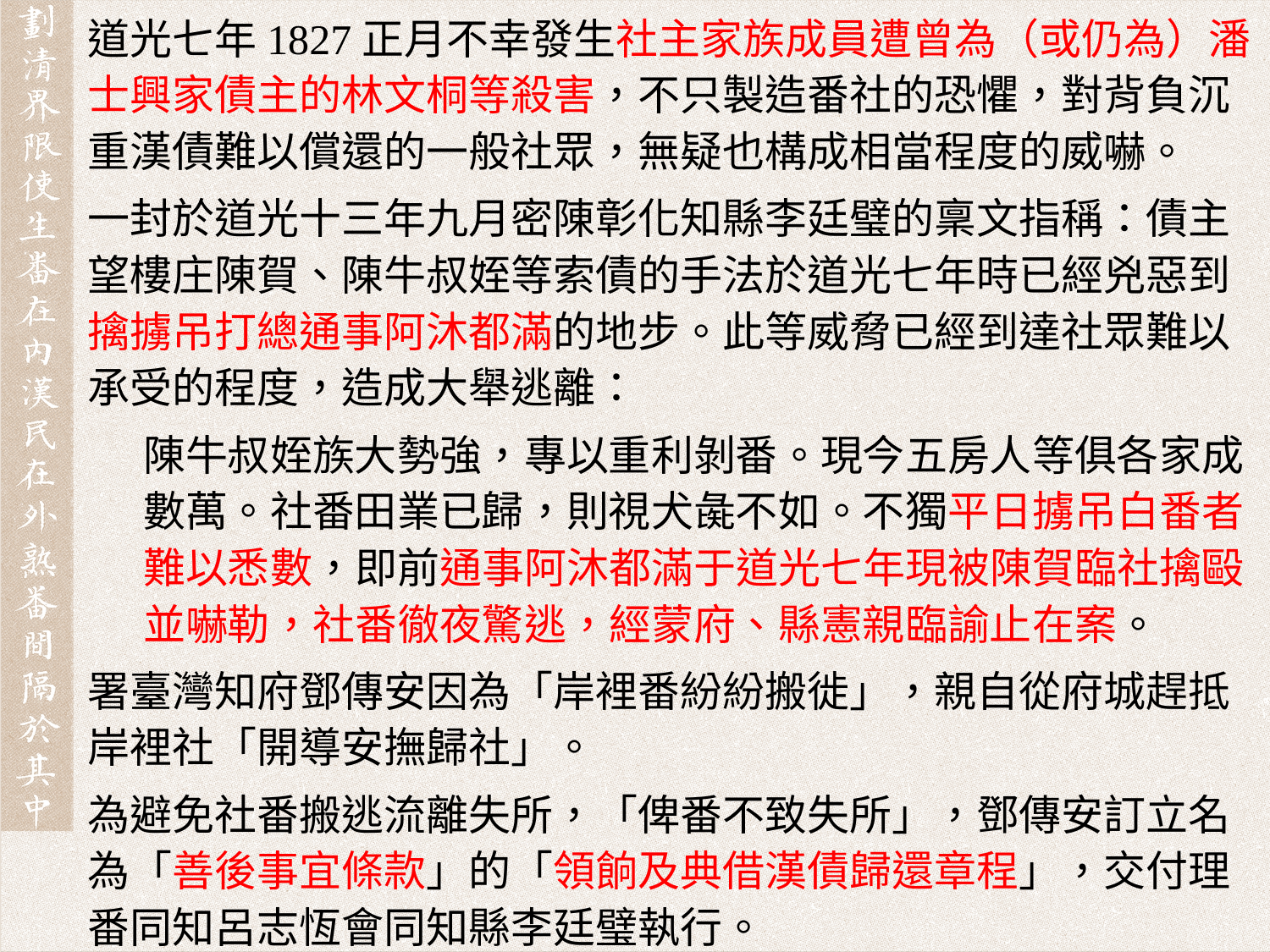

道光七年1827正月不幸發生社主家族成員遭曾為（或仍為）潘士興家債主的林文桐等殺害，不只製造番社的恐懼，對背負沉重漢債難以償還的一般社眾，無疑也構成相當程度的威嚇。
一封於道光十三年九月密陳彰化知縣李廷璧的稟文指稱：債主望樓庄陳賀、陳牛叔姪等索債的手法於道光七年時已經兇惡到擒擄吊打總通事阿沐都滿的地步。此等威脅已經到達社眾難以承受的程度，造成大舉逃離：
陳牛叔姪族大勢強，專以重利剝番。現今五房人等俱各家成數萬。社番田業已歸，則視犬彘不如。不獨平日擄吊白番者難以悉數，即前通事阿沐都滿于道光七年現被陳賀臨社擒毆並嚇勒，社番徹夜驚逃，經蒙府、縣憲親臨諭止在案。
署臺灣知府鄧傳安因為「岸裡番紛紛搬徙」，親自從府城趕抵岸裡社「開導安撫歸社」。
為避免社番搬逃流離失所，「俾番不致失所」，鄧傳安訂立名為「善後事宜條款」的「領餉及典借漢債歸還章程」，交付理番同知呂志恆會同知縣李廷璧執行。